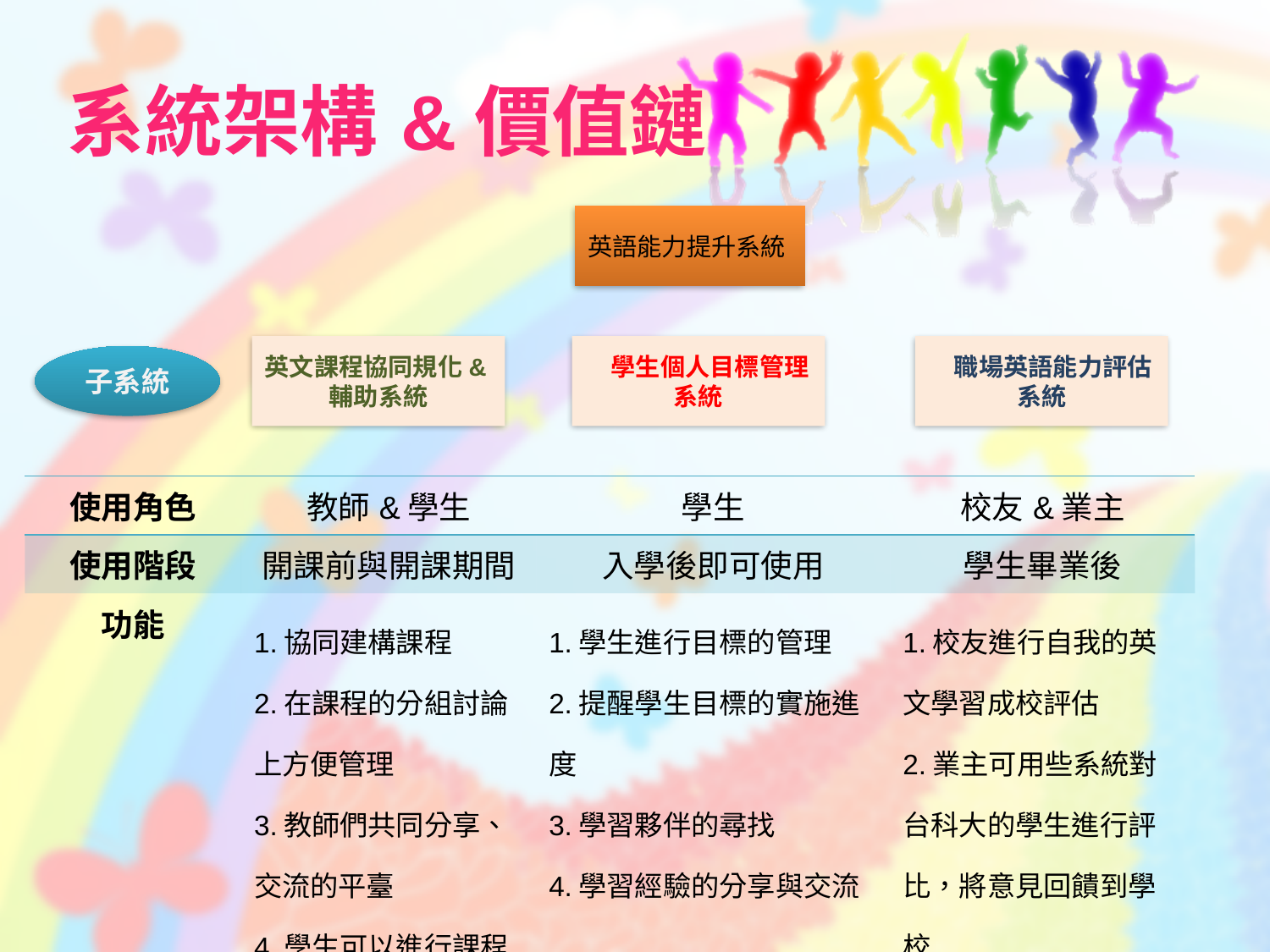

系統架構&價值鏈
英語能力提升系統
英文課程協同規化&輔助系統
   學生個人目標管理系統
   職場英語能力評估系統
子系統
| 使用角色 | 教師&學生 | 學生 | 校友&業主 |
| --- | --- | --- | --- |
| 使用階段 | 開課前與開課期間 | 入學後即可使用 | 學生畢業後 |
| 功能 | 1.協同建構課程 2.在課程的分組討論上方便管理 3.教師們共同分享、交流的平臺 4.學生可以進行課程的組內組間討論 | 1.學生進行目標的管理 2.提醒學生目標的實施進度 3.學習夥伴的尋找 4.學習經驗的分享與交流 | 1.校友進行自我的英文學習成校評估 2.業主可用些系統對台科大的學生進行評比，將意見回饋到學校 3.提後往後英文課程修正的依據、來源 |